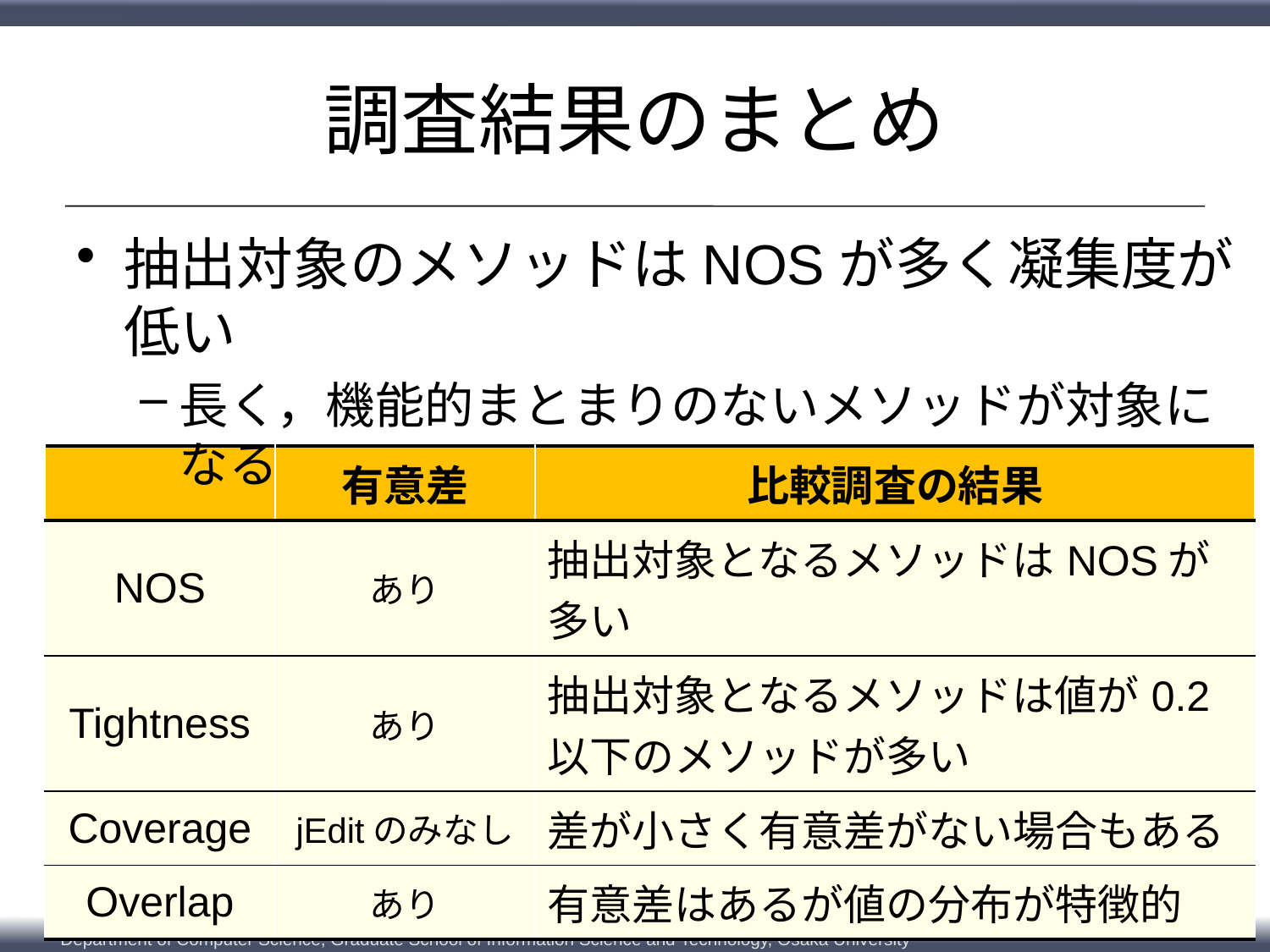

# 調査結果のまとめ
抽出対象のメソッドはNOSが多く凝集度が低い
長く，機能的まとまりのないメソッドが対象になる
|  | 有意差 | 比較調査の結果 |
| --- | --- | --- |
| NOS | あり | 抽出対象となるメソッドはNOSが多い |
| Tightness | あり | 抽出対象となるメソッドは値が0.2以下のメソッドが多い |
| Coverage | jEditのみなし | 差が小さく有意差がない場合もある |
| Overlap | あり | 有意差はあるが値の分布が特徴的 |
24